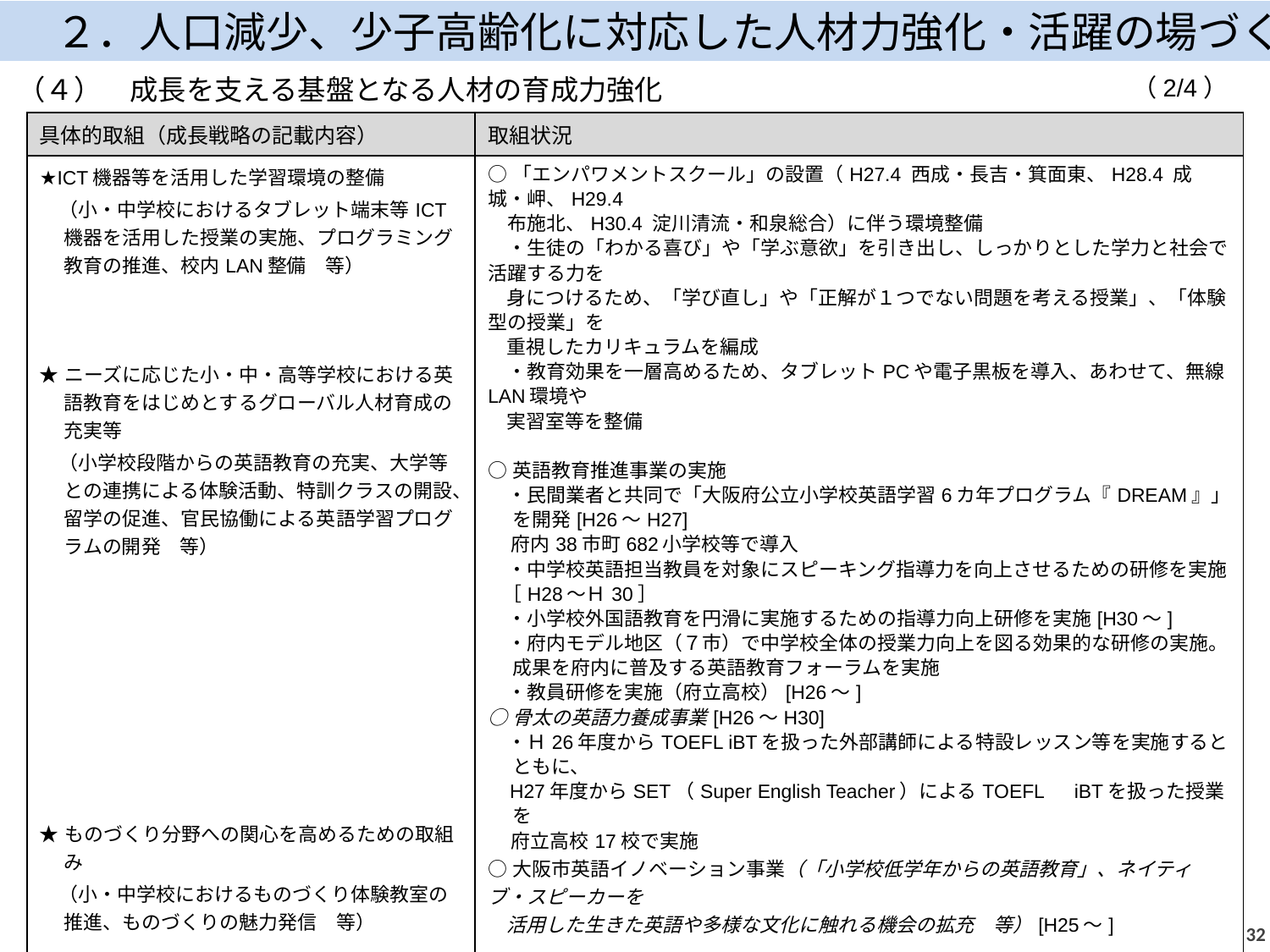

２．人口減少、少子高齢化に対応した人材力強化・活躍の場づくり
（2/4）
（４）　成長を支える基盤となる人材の育成力強化
| 具体的取組（成長戦略の記載内容） | 取組状況 |
| --- | --- |
| ★ICT機器等を活用した学習環境の整備 　（小・中学校におけるタブレット端末等ICT機器を活用した授業の実施、プログラミング教育の推進、校内LAN整備　等） ★ニーズに応じた小・中・高等学校における英語教育をはじめとするグローバル人材育成の充実等 　（小学校段階からの英語教育の充実、大学等との連携による体験活動、特訓クラスの開設、留学の促進、官民協働による英語学習プログラムの開発　等） ★ものづくり分野への関心を高めるための取組み 　（小・中学校におけるものづくり体験教室の推進、ものづくりの魅力発信　等） ★工科高校におけるそれぞれの持つ強みを生かした人材育成の重点化 | ○「エンパワメントスクール」の設置（H27.4 西成・長吉・箕面東、H28.4 成城・岬、H29.4 　布施北、H30.4 淀川清流・和泉総合）に伴う環境整備 　・生徒の「わかる喜び」や「学ぶ意欲」を引き出し、しっかりとした学力と社会で活躍する力を 身につけるため、「学び直し」や「正解が１つでない問題を考える授業」、「体験型の授業」を 重視したカリキュラムを編成 　・教育効果を一層高めるため、タブレットPCや電子黒板を導入、あわせて、無線LAN環境や 実習室等を整備　 ○英語教育推進事業の実施 　・民間業者と共同で「大阪府公立小学校英語学習6カ年プログラム『DREAM』」を開発[H26～H27] 府内38市町682小学校等で導入 　・中学校英語担当教員を対象にスピーキング指導力を向上させるための研修を実施 ［H28～Ｈ30］ 　・小学校外国語教育を円滑に実施するための指導力向上研修を実施[H30～] 　・府内モデル地区（７市）で中学校全体の授業力向上を図る効果的な研修の実施。成果を府内に普及する英語教育フォーラムを実施 　・教員研修を実施（府立高校）[H26～] ○骨太の英語力養成事業[H26～H30] 　・Ｈ26年度からTOEFL iBTを扱った外部講師による特設レッスン等を実施するとともに、 H27年度からSET（Super English Teacher）によるTOEFL　iBTを扱った授業を 府立高校17校で実施 ○大阪市英語イノベーション事業（「小学校低学年からの英語教育」、ネイティブ・スピーカーを 活用した生きた英語や多様な文化に触れる機会の拡充　等）[H25～] ○ものづくりの魅力発信 　 技能尊重気運の醸成と将来におけるものづくり人材の裾野拡大のため、「おおさかものづくりコレ クション」や「ものづくり体験教室」を大阪府職業能力開発協会が実施 ○工科高校において、工学系大学進学に対応した新たな進学系専科を設置するとともに、企業・ 大学との連携を進め、生徒の企業研修等、実践的指導を推進 |
32